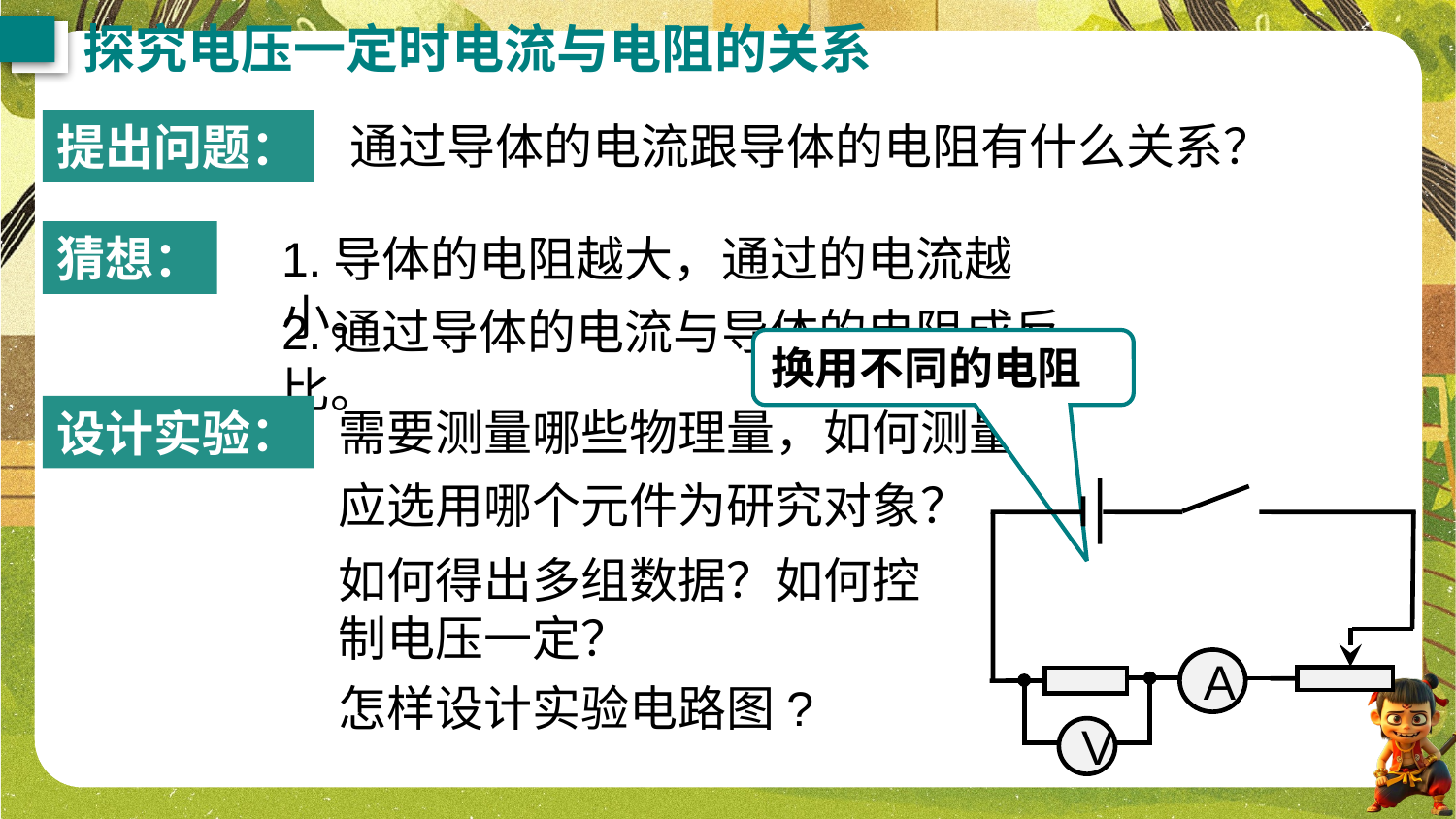

探究电压一定时电流与电阻的关系

通过导体的电流跟导体的电阻有什么关系？
提出问题：
猜想：
1.导体的电阻越大，通过的电流越小。
2.通过导体的电流与导体的电阻成反比。
换用不同的电阻
设计实验：
需要测量哪些物理量，如何测量？
应选用哪个元件为研究对象？

如何得出多组数据？如何控制电压一定？

A

怎样设计实验电路图?
V